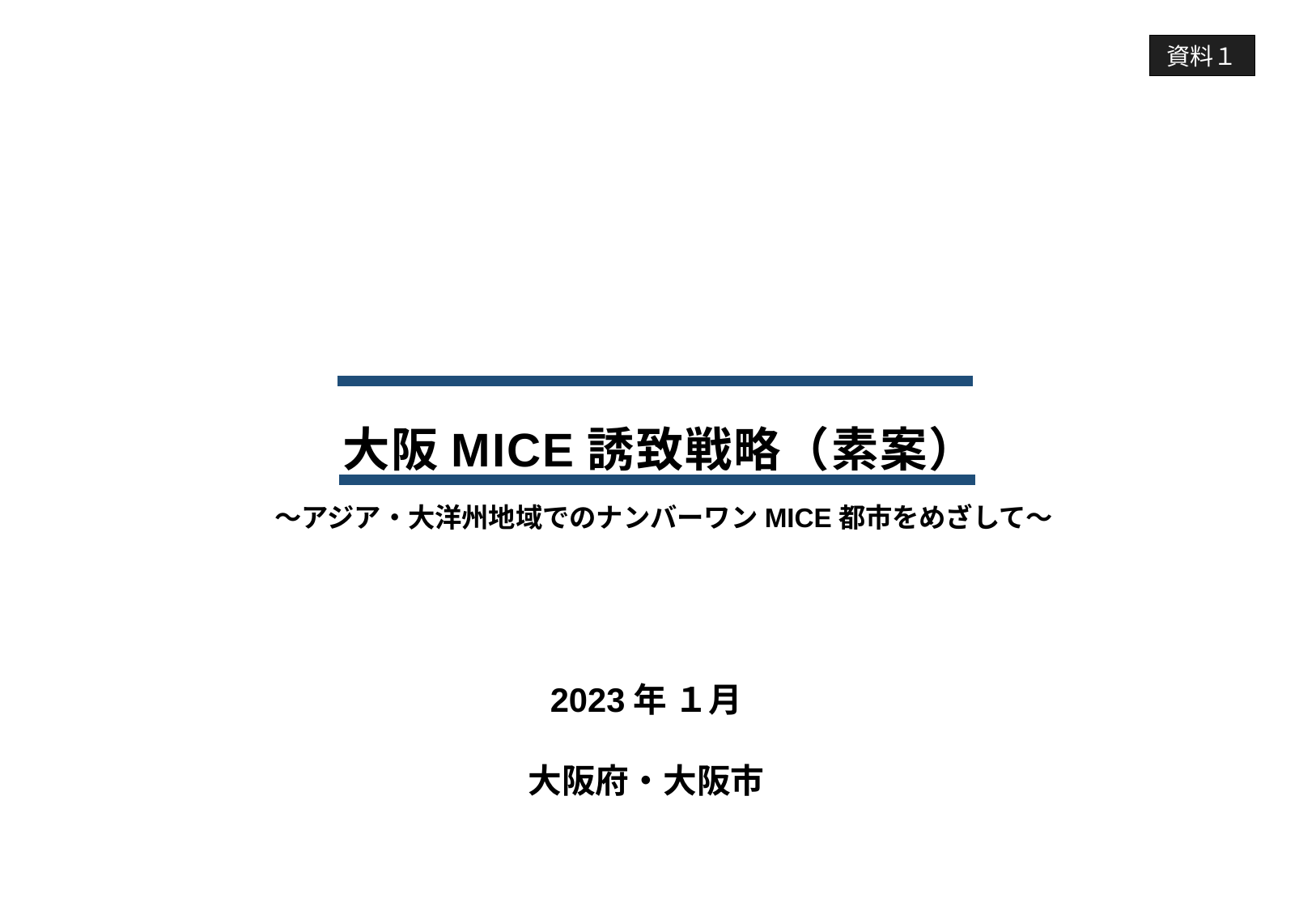

資料１
大阪MICE誘致戦略（素案）
～アジア・大洋州地域でのナンバーワンMICE都市をめざして～
2023年 １月

大阪府・大阪市